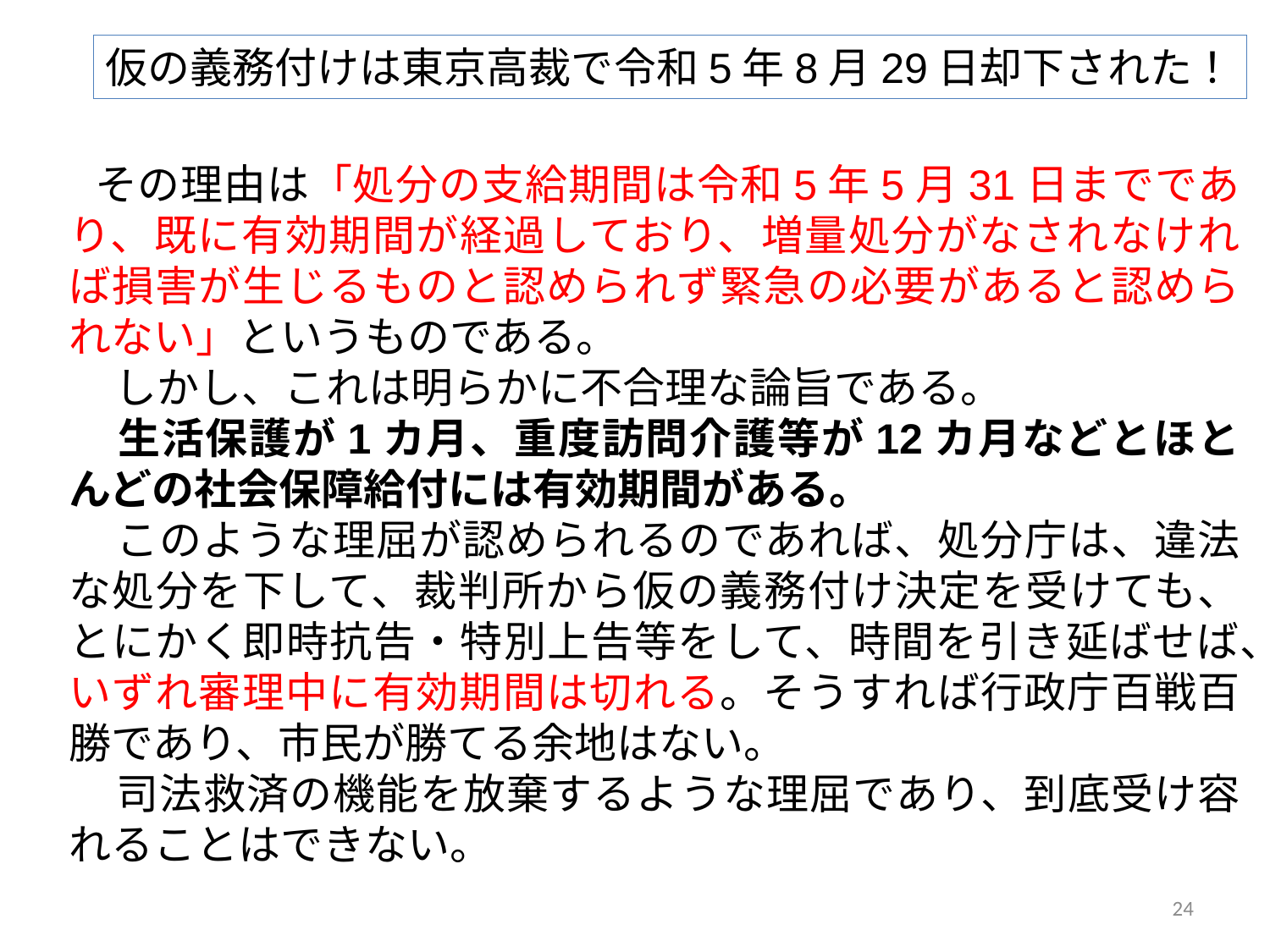

仮の義務付けは東京高裁で令和5年8月29日却下された！
　　その理由は「処分の支給期間は令和5年5月31日までであり、既に有効期間が経過しており、増量処分がなされなければ損害が生じるものと認められず緊急の必要があると認められない」というものである。
　　しかし、これは明らかに不合理な論旨である。
　　生活保護が1カ月、重度訪問介護等が12カ月などとほとんどの社会保障給付には有効期間がある。
　　このような理屈が認められるのであれば、処分庁は、違法な処分を下して、裁判所から仮の義務付け決定を受けても、とにかく即時抗告・特別上告等をして、時間を引き延ばせば、いずれ審理中に有効期間は切れる。そうすれば行政庁百戦百勝であり、市民が勝てる余地はない。
　　司法救済の機能を放棄するような理屈であり、到底受け容れることはできない。
24